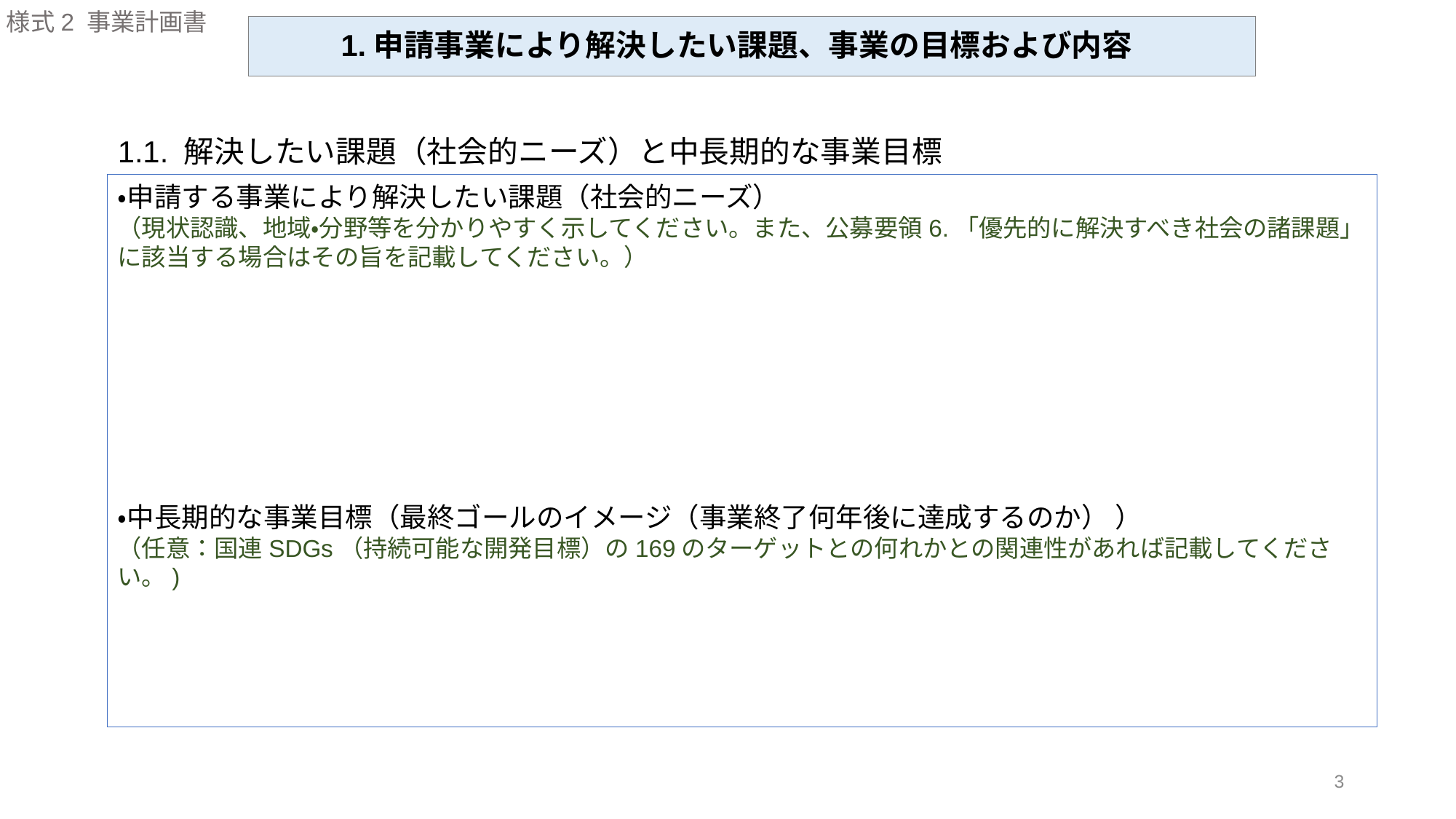

様式2 事業計画書
1.申請事業により解決したい課題、事業の目標および内容
1.1. 解決したい課題（社会的ニーズ）と中長期的な事業目標
・申請する事業により解決したい課題（社会的ニーズ）
（現状認識、地域・分野等を分かりやすく示してください。また、公募要領6.「優先的に解決すべき社会の諸課題」に該当する場合はその旨を記載してください。）

・中長期的な事業目標（最終ゴールのイメージ（事業終了何年後に達成するのか） ）
（任意：国連SDGs（持続可能な開発目標）の169のターゲットとの何れかとの関連性があれば記載してください。)

3